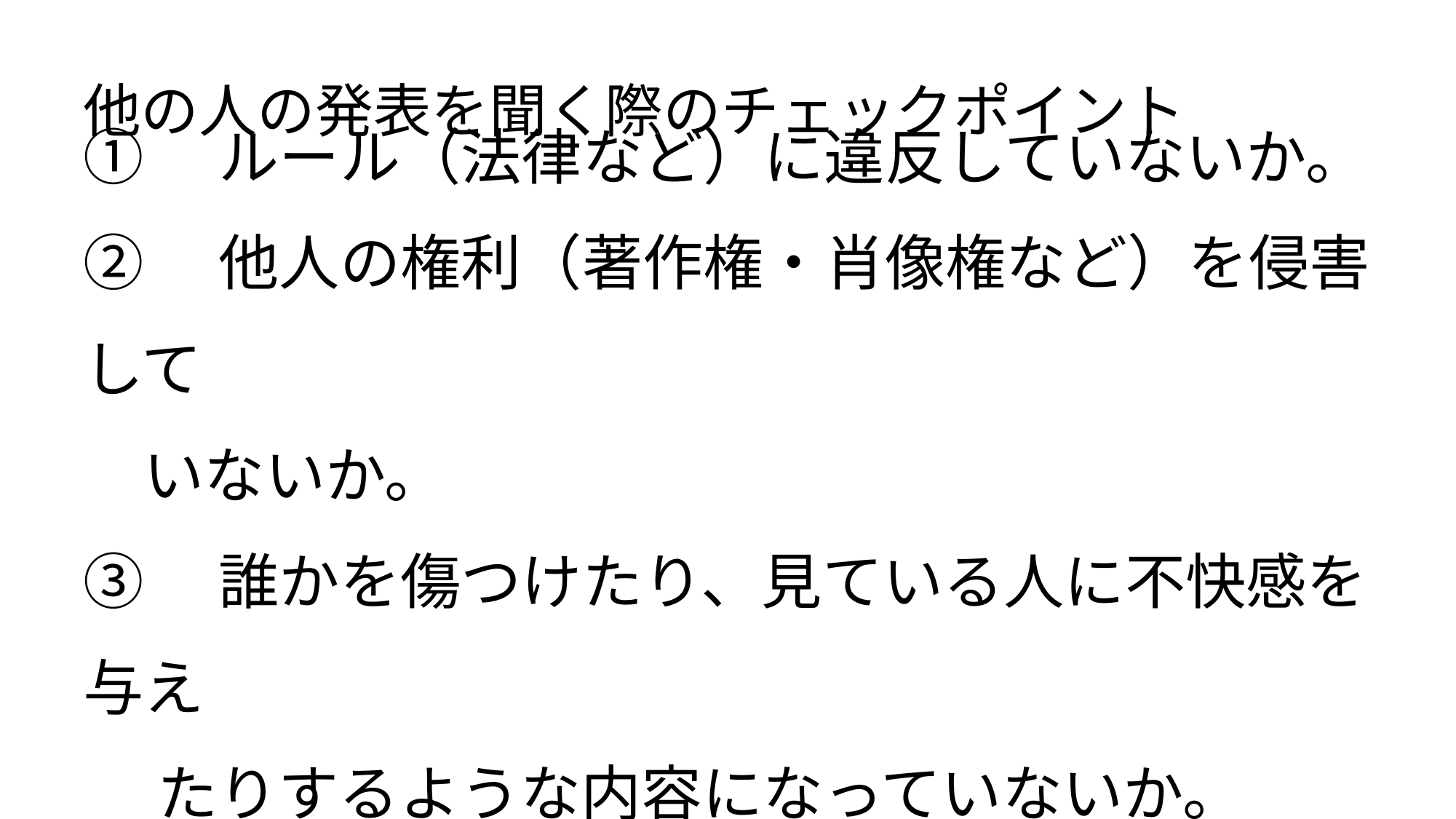

# 他の人の発表を聞く際のチェックポイント
①　ルール（法律など）に違反していないか。
②　他人の権利（著作権・肖像権など）を侵害して
　いないか。
③　誰かを傷つけたり、見ている人に不快感を与え
　 たりするような内容になっていないか。